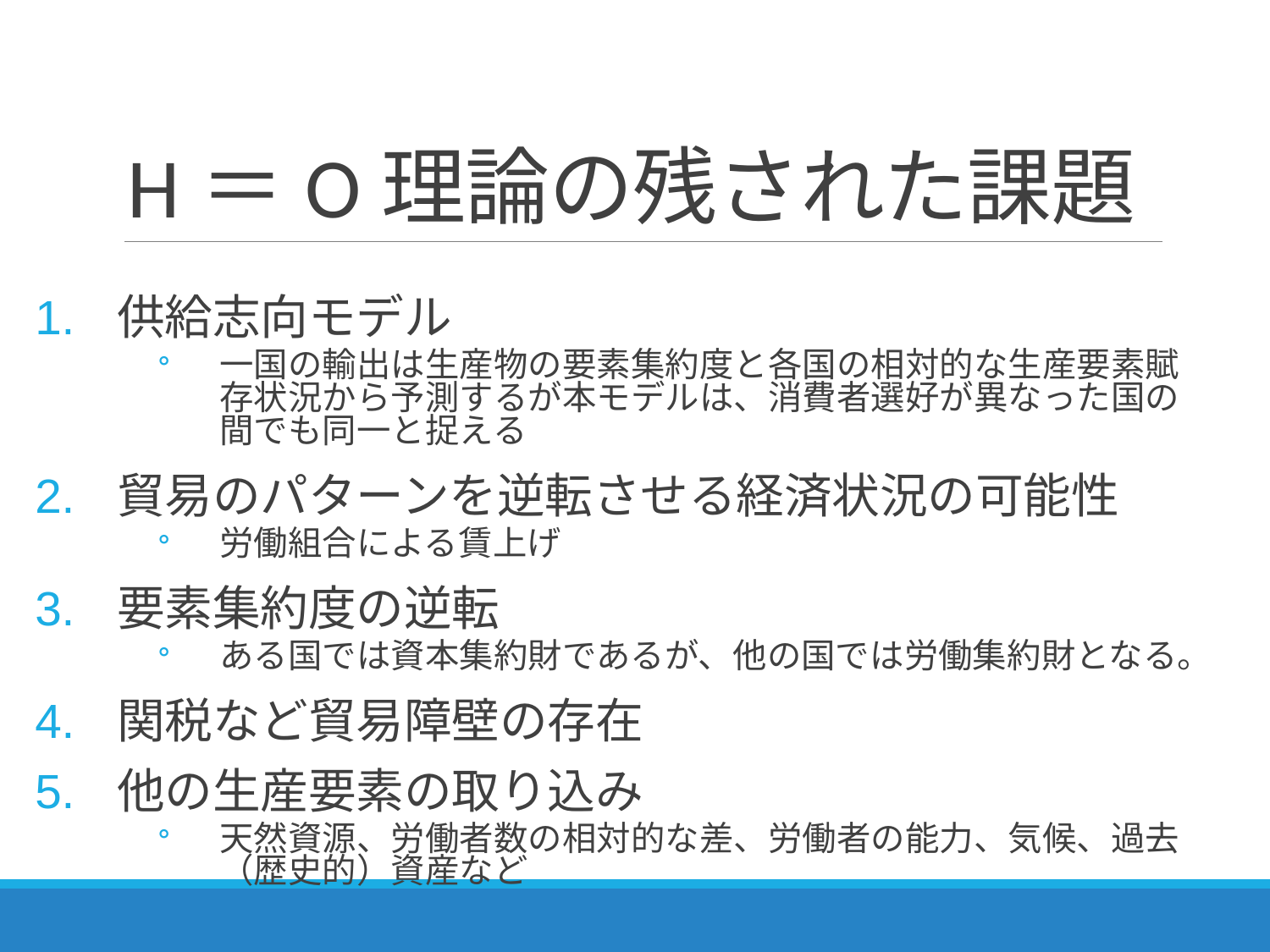

# H＝O理論の残された課題

供給志向モデル
一国の輸出は生産物の要素集約度と各国の相対的な生産要素賦存状況から予測するが本モデルは、消費者選好が異なった国の間でも同一と捉える
貿易のパターンを逆転させる経済状況の可能性
労働組合による賃上げ
要素集約度の逆転
ある国では資本集約財であるが、他の国では労働集約財となる。
関税など貿易障壁の存在
他の生産要素の取り込み
天然資源、労働者数の相対的な差、労働者の能力、気候、過去（歴史的）資産など